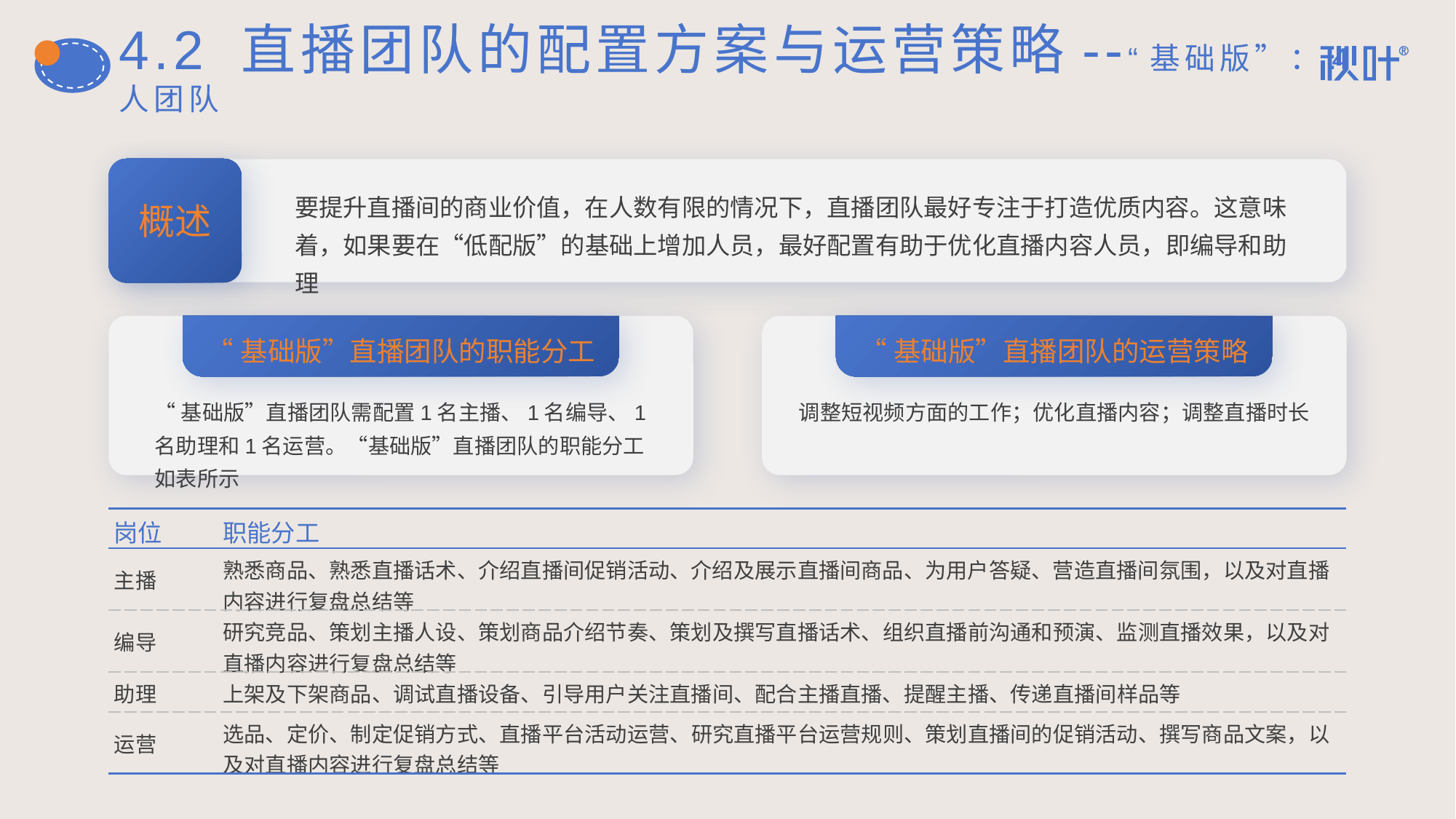

# 4.2 直播团队的配置方案与运营策略--“基础版”：4人团队

概述

要提升直播间的商业价值，在人数有限的情况下，直播团队最好专注于打造优质内容。这意味着，如果要在“低配版”的基础上增加人员，最好配置有助于优化直播内容人员，即编导和助理

“基础版”直播团队的职能分工

“基础版”直播团队需配置1名主播、1名编导、1名助理和1名运营。“基础版”直播团队的职能分工如表所示

“基础版”直播团队的运营策略
调整短视频方面的工作；优化直播内容；调整直播时长
| 岗位 | 职能分工 |
| --- | --- |
| 主播 | 熟悉商品、熟悉直播话术、介绍直播间促销活动、介绍及展示直播间商品、为用户答疑、营造直播间氛围，以及对直播内容进行复盘总结等 |
| 编导 | 研究竞品、策划主播人设、策划商品介绍节奏、策划及撰写直播话术、组织直播前沟通和预演、监测直播效果，以及对直播内容进行复盘总结等 |
| 助理 | 上架及下架商品、调试直播设备、引导用户关注直播间、配合主播直播、提醒主播、传递直播间样品等 |
| 运营 | 选品、定价、制定促销方式、直播平台活动运营、研究直播平台运营规则、策划直播间的促销活动、撰写商品文案，以及对直播内容进行复盘总结等 |